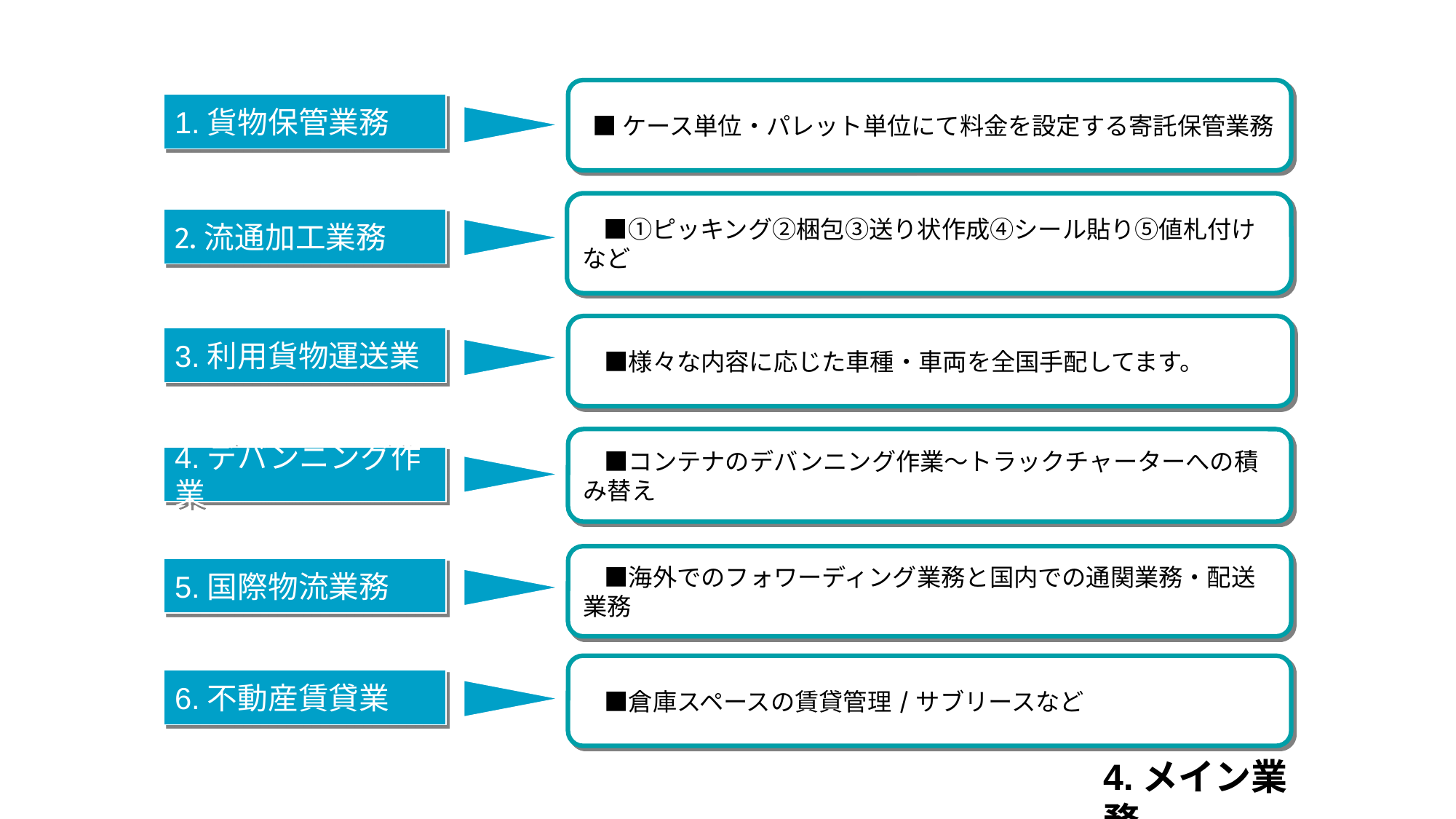

■ケース単位・パレット単位にて料金を設定する寄託保管業務
1.貨物保管業務

　■①ピッキング②梱包③送り状作成④シール貼り⑤値札付けなど
2.流通加工業務

　■様々な内容に応じた車種・車両を全国手配してます。
3.利用貨物運送業

　■コンテナのデバンニング作業～トラックチャーターへの積み替え
4.デバンニング作業

　■海外でのフォワーディング業務と国内での通関業務・配送業務
5.国際物流業務

　■倉庫スペースの賃貸管理/サブリースなど
6.不動産賃貸業
4.メイン業務